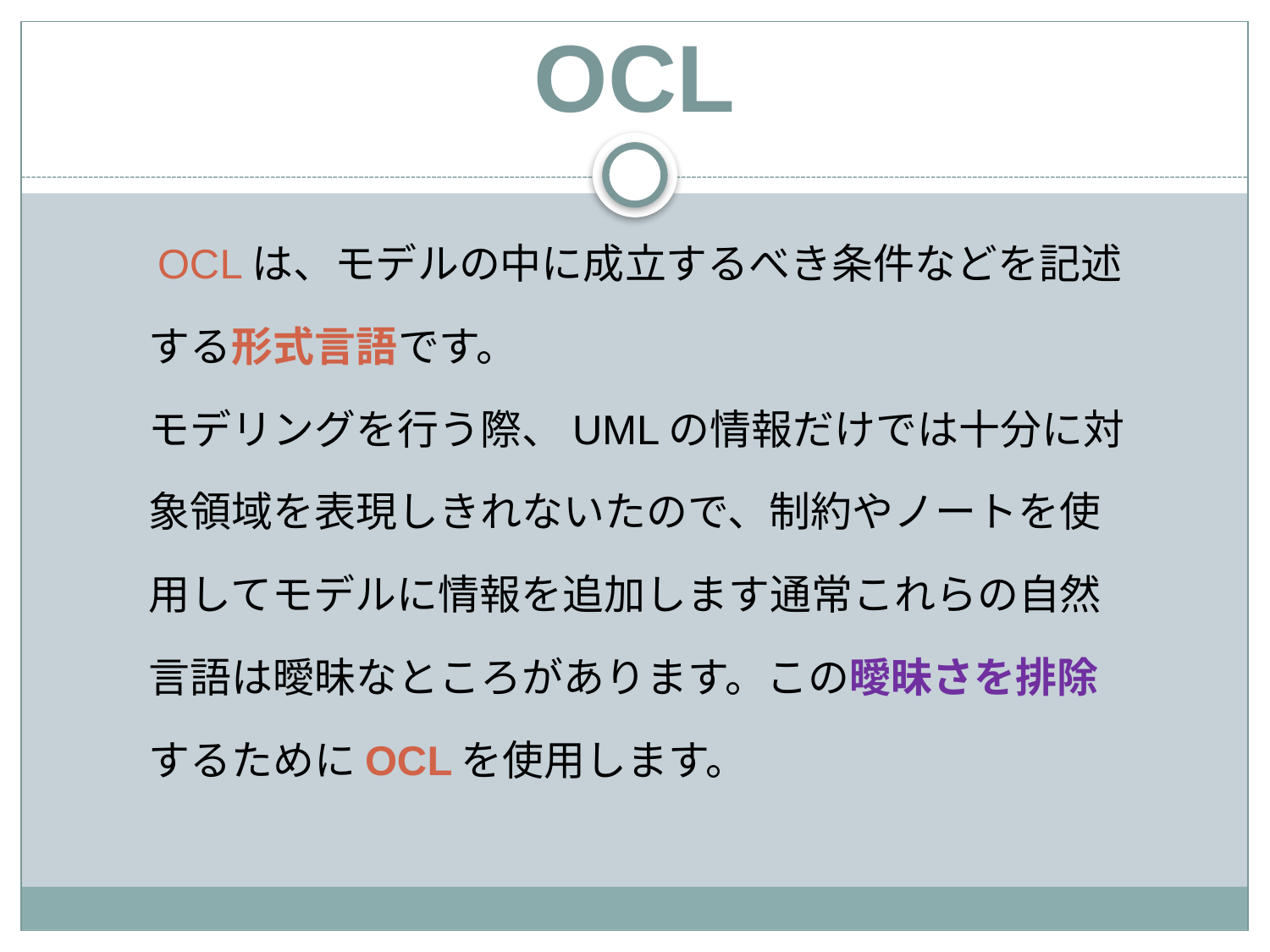

# OCL
　OCLは、モデルの中に成立するべき条件などを記述
　する形式言語です。
　モデリングを行う際、UMLの情報だけでは十分に対
　象領域を表現しきれないたので、制約やノートを使
　用してモデルに情報を追加します通常これらの自然
　言語は曖昧なところがあります。この曖昧さを排除
　するためにOCLを使用します。